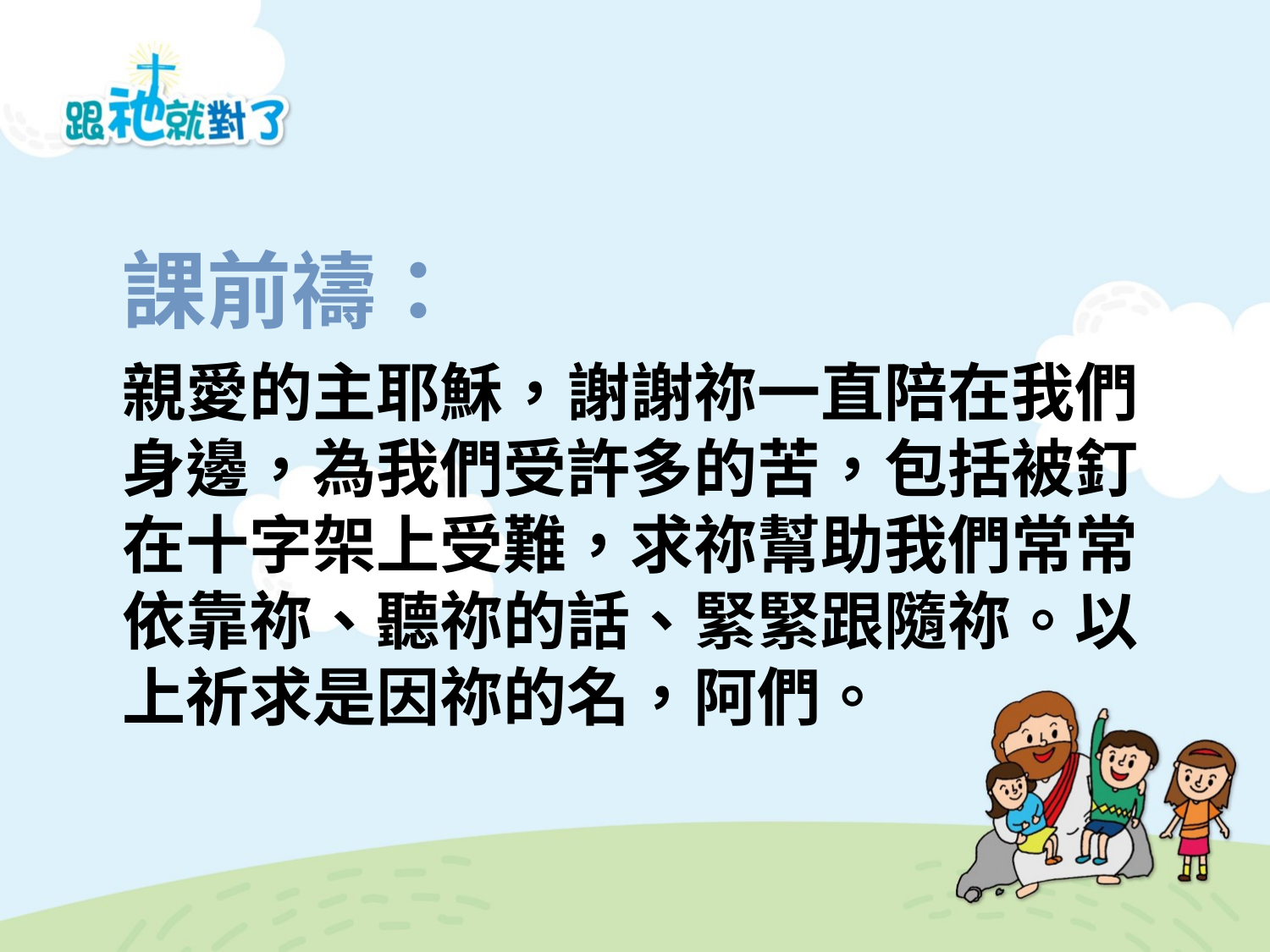

課前禱：
親愛的主耶穌，謝謝祢一直陪在我們身邊，為我們受許多的苦，包括被釘在十字架上受難，求祢幫助我們常常依靠祢、聽祢的話、緊緊跟隨祢。以上祈求是因祢的名，阿們。